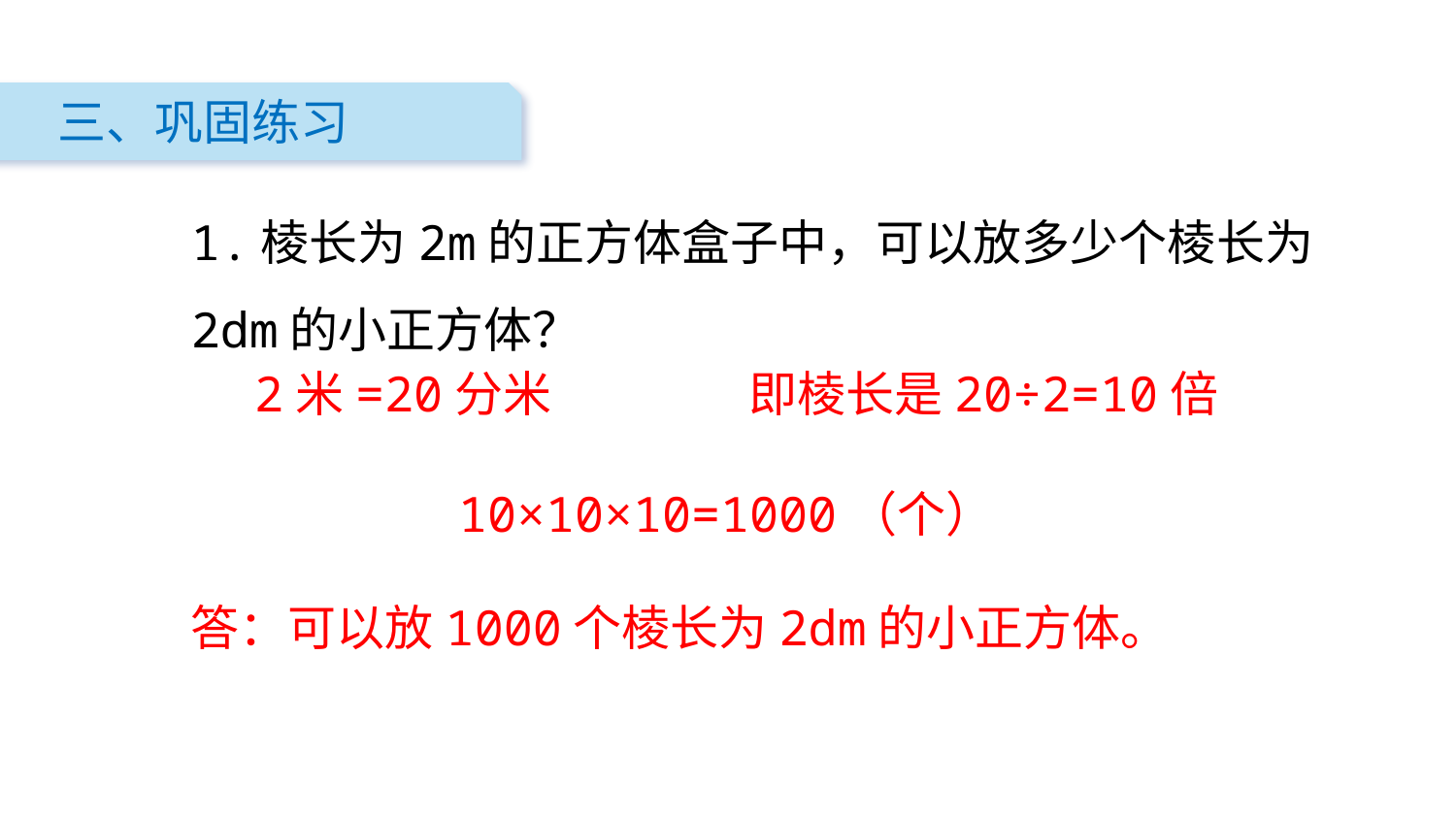

三、巩固练习
1.棱长为2m的正方体盒子中，可以放多少个棱长为2dm的小正方体？
2米=20分米
即棱长是20÷2=10倍
10×10×10=1000（个）
答：可以放1000个棱长为2dm的小正方体。